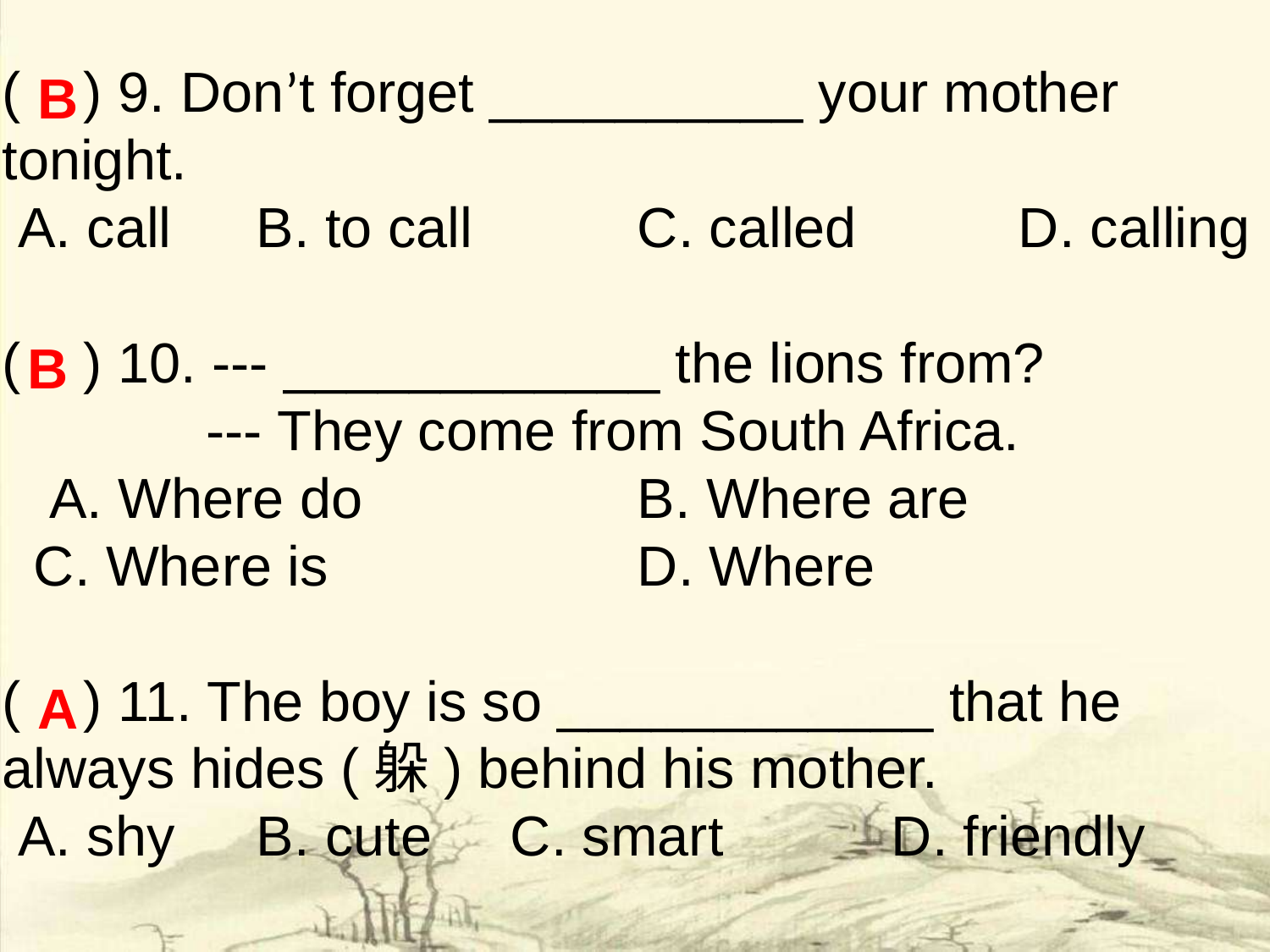

(    ) 9. Don’t forget __________ your mother tonight.
 A. call	B. to call		C. called		D. calling

(    ) 10. --- ____________ the lions from?
             --- They come from South Africa.
   A. Where do    		B. Where are
  C. Where is     		D. Where

(    ) 11. The boy is so ____________ that he always hides (躲) behind his mother.
 A. shy	B. cute	C. smart		D. friendly
B
B
A